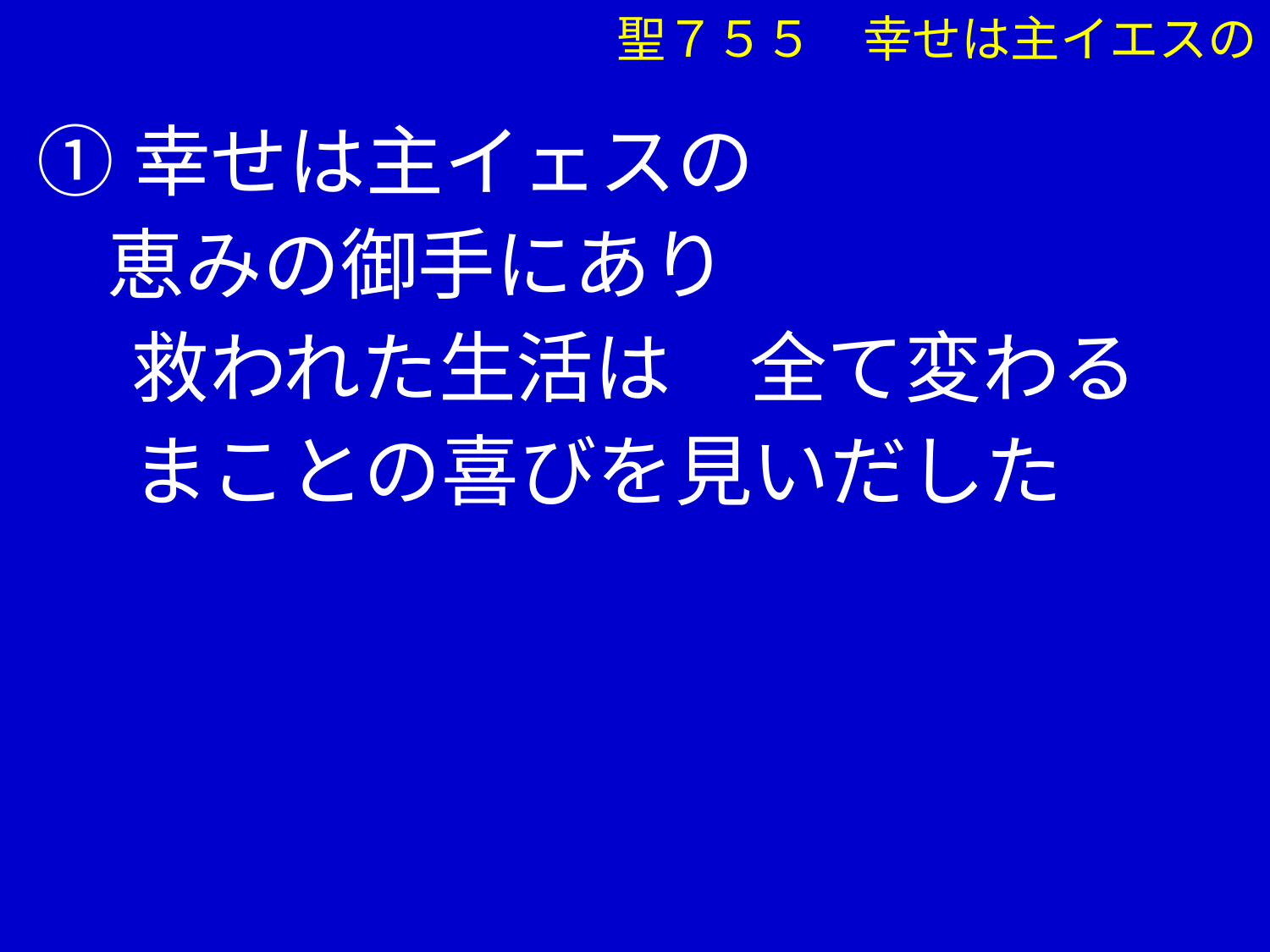

聖７５５　幸せは主イエスの
①幸せは主イェスの
   恵みの御手にあり
　 救われた生活は　全て変わる
　 まことの喜びを見いだした